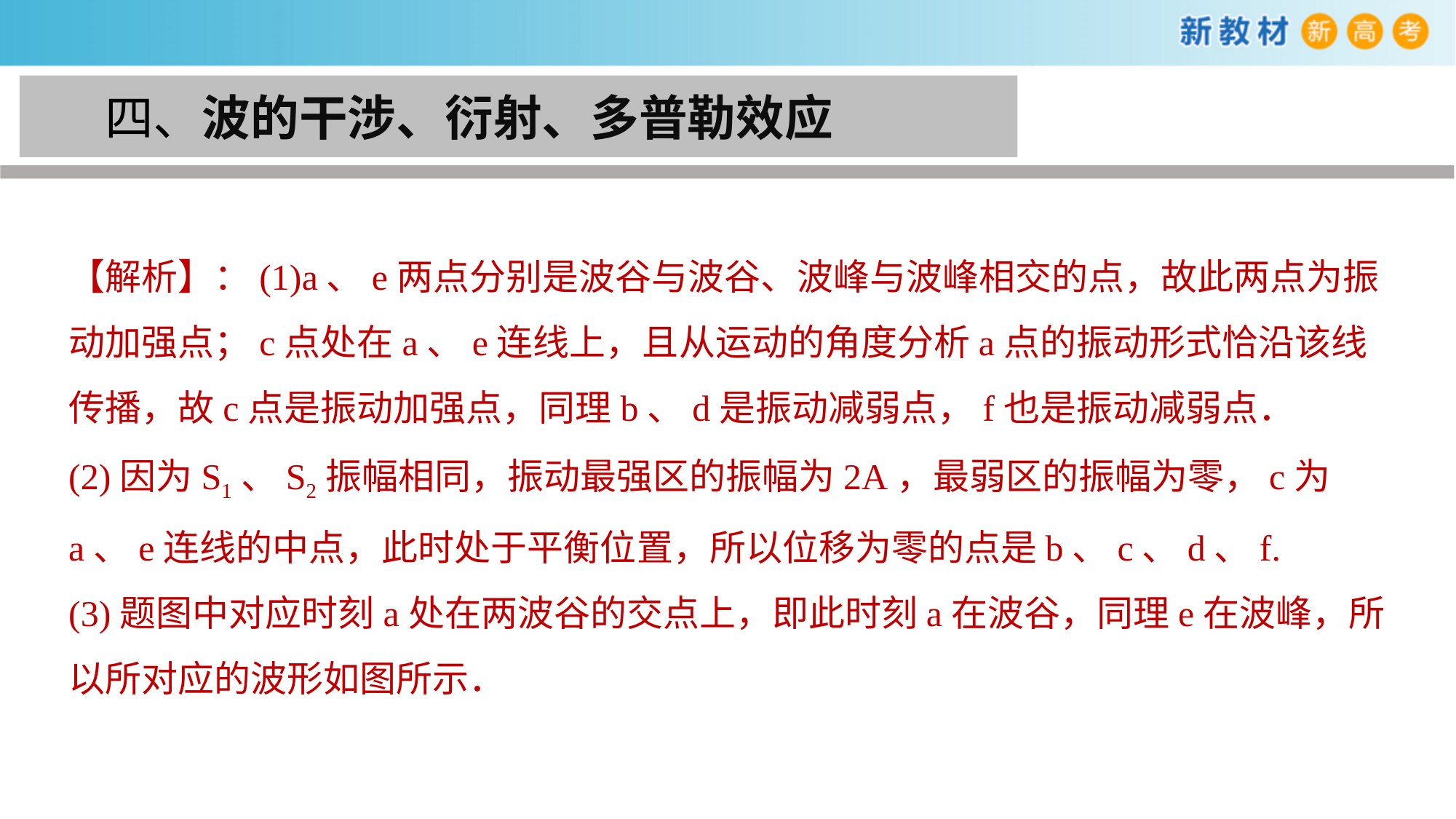

四、波的干涉、衍射、多普勒效应

【解析】：(1)a、e两点分别是波谷与波谷、波峰与波峰相交的点，故此两点为振动加强点；c点处在a、e连线上，且从运动的角度分析a点的振动形式恰沿该线传播，故c点是振动加强点，同理b、d是振动减弱点，f也是振动减弱点．
(2)因为S1、S2振幅相同，振动最强区的振幅为2A，最弱区的振幅为零，c为a、e连线的中点，此时处于平衡位置，所以位移为零的点是b、c、d、f.
(3)题图中对应时刻a处在两波谷的交点上，即此时刻a在波谷，同理e在波峰，所以所对应的波形如图所示．